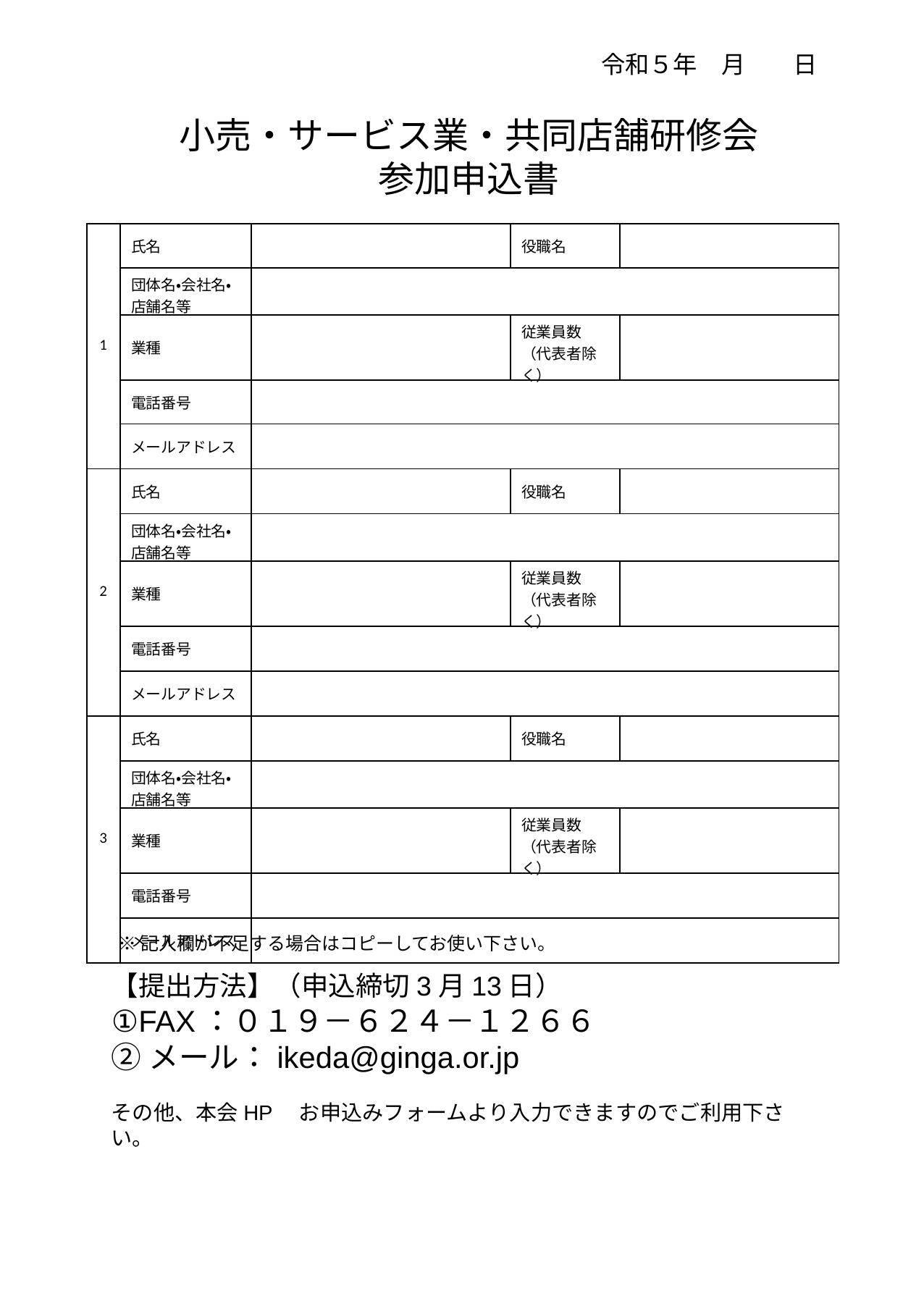

令和５年　月　　日
小売・サービス業・共同店舗研修会
参加申込書
| 1 | 氏名 |  | 役職名 |  |
| --- | --- | --- | --- | --- |
|  | 団体名・会社名・店舗名等 |  |  |  |
|  | 業種 |  | 従業員数 （代表者除く） |  |
|  | 電話番号 |  |  |  |
|  | メールアドレス |  |  |  |
| 2 | 氏名 |  | 役職名 |  |
|  | 団体名・会社名・店舗名等 |  |  |  |
|  | 業種 |  | 従業員数 （代表者除く） |  |
|  | 電話番号 |  |  |  |
|  | メールアドレス |  |  |  |
| 3 | 氏名 |  | 役職名 |  |
|  | 団体名・会社名・店舗名等 |  |  |  |
|  | 業種 |  | 従業員数 （代表者除く） |  |
|  | 電話番号 |  |  |  |
|  | メールアドレス |  |  |  |
※記入欄が不足する場合はコピーしてお使い下さい。
【提出方法】（申込締切3月13日）
①FAX：０１９－６２４－１２６６
②メール：ikeda@ginga.or.jp

その他、本会HP　お申込みフォームより入力できますのでご利用下さい。